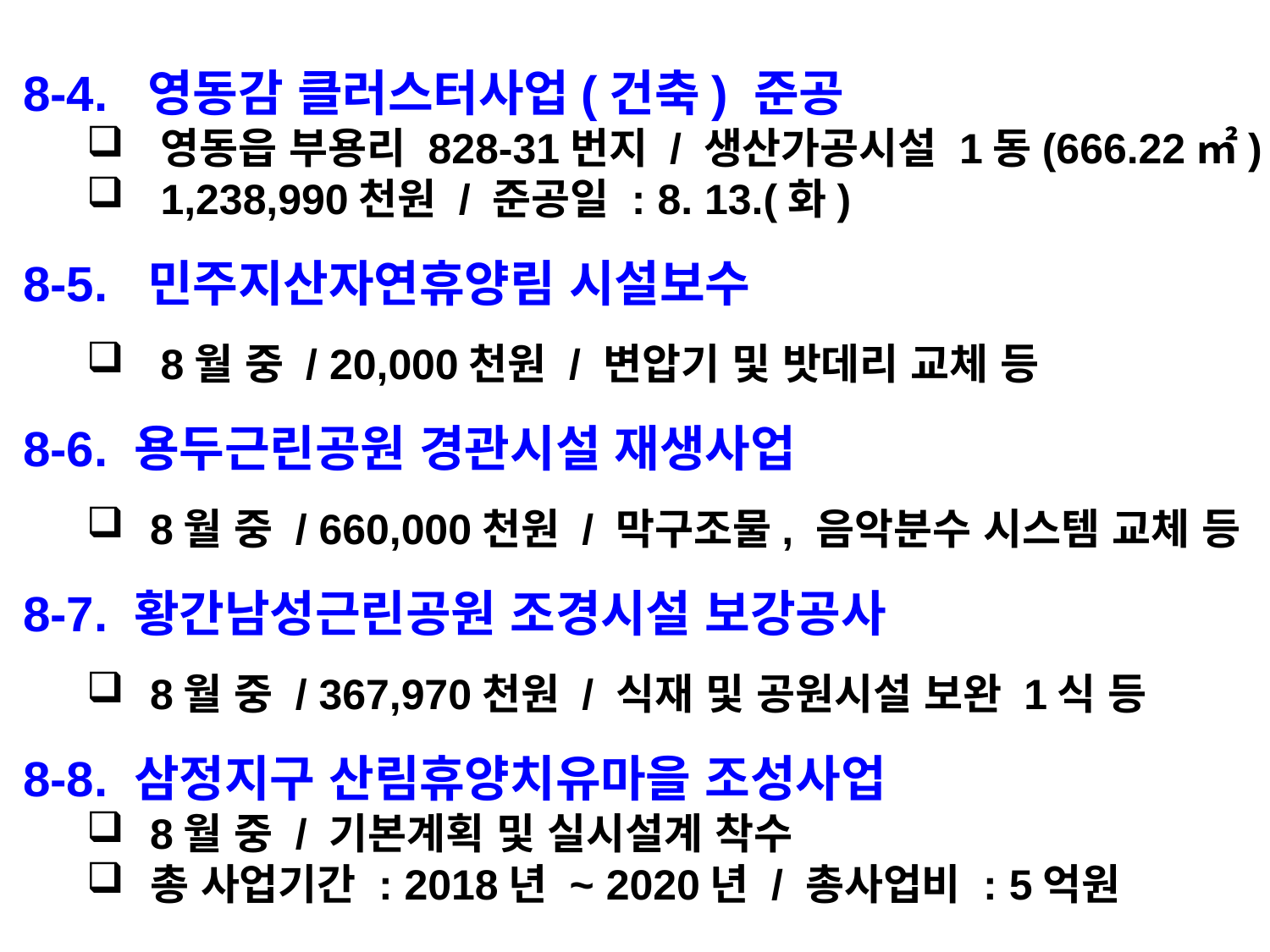

8-4.  영동감 클러스터사업(건축) 준공
영동읍 부용리 828-31번지 / 생산가공시설 1동(666.22㎡)
1,238,990천원 / 준공일 : 8. 13.(화)
8-5.  민주지산자연휴양림 시설보수
8월 중 / 20,000천원 / 변압기 및 밧데리 교체 등
8-6. 용두근린공원 경관시설 재생사업
8월 중 / 660,000천원 / 막구조물, 음악분수 시스템 교체 등
8-7. 황간남성근린공원 조경시설 보강공사
8월 중 / 367,970천원 / 식재 및 공원시설 보완 1식 등
8-8. 삼정지구 산림휴양치유마을 조성사업
8월 중 / 기본계획 및 실시설계 착수
총 사업기간 : 2018년 ~ 2020년 / 총사업비 : 5억원